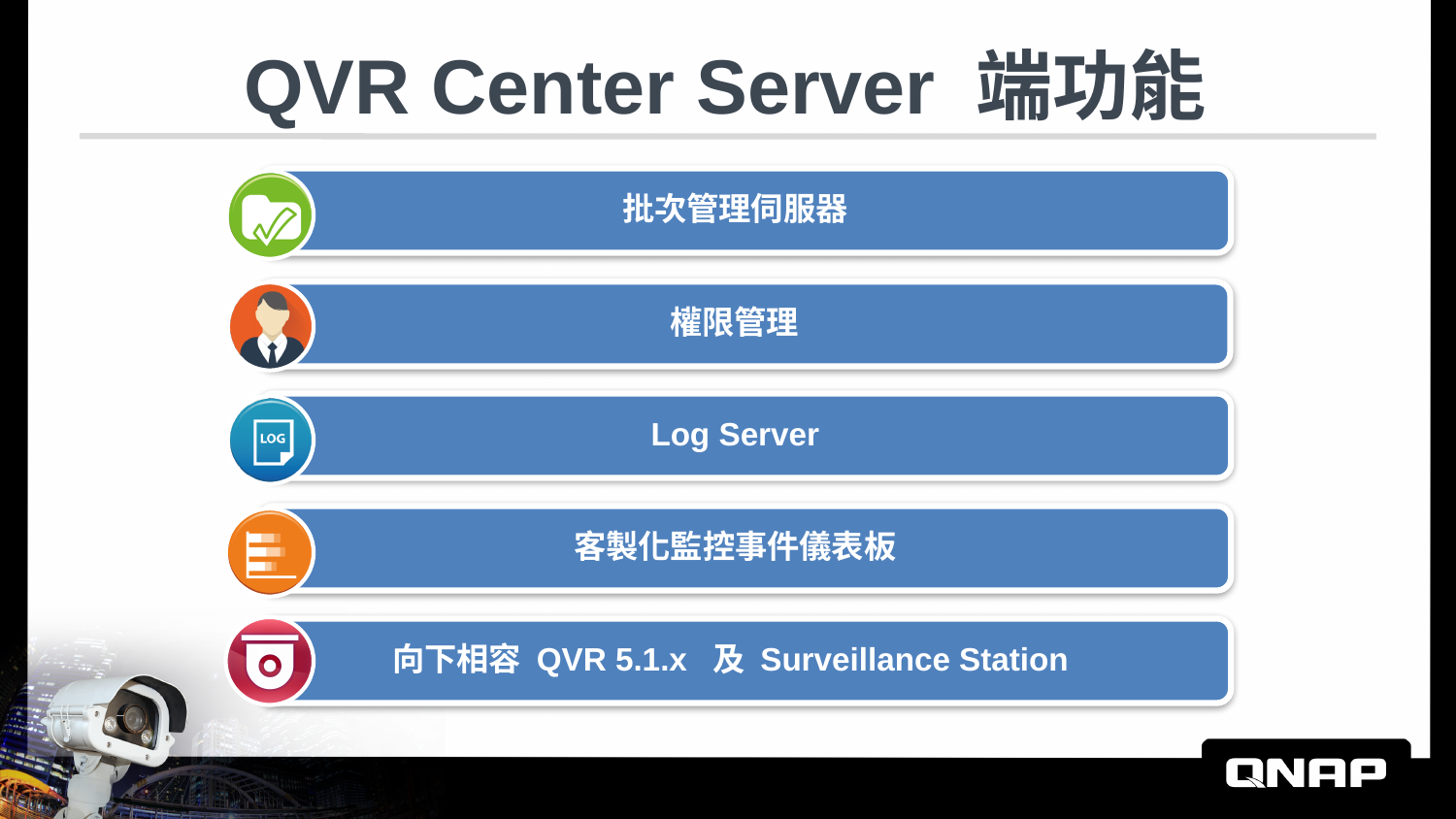

# QVR Center Server 端功能
批次管理伺服器
權限管理
Log Server
客製化監控事件儀表板
向下相容 QVR 5.1.x  及 Surveillance Station